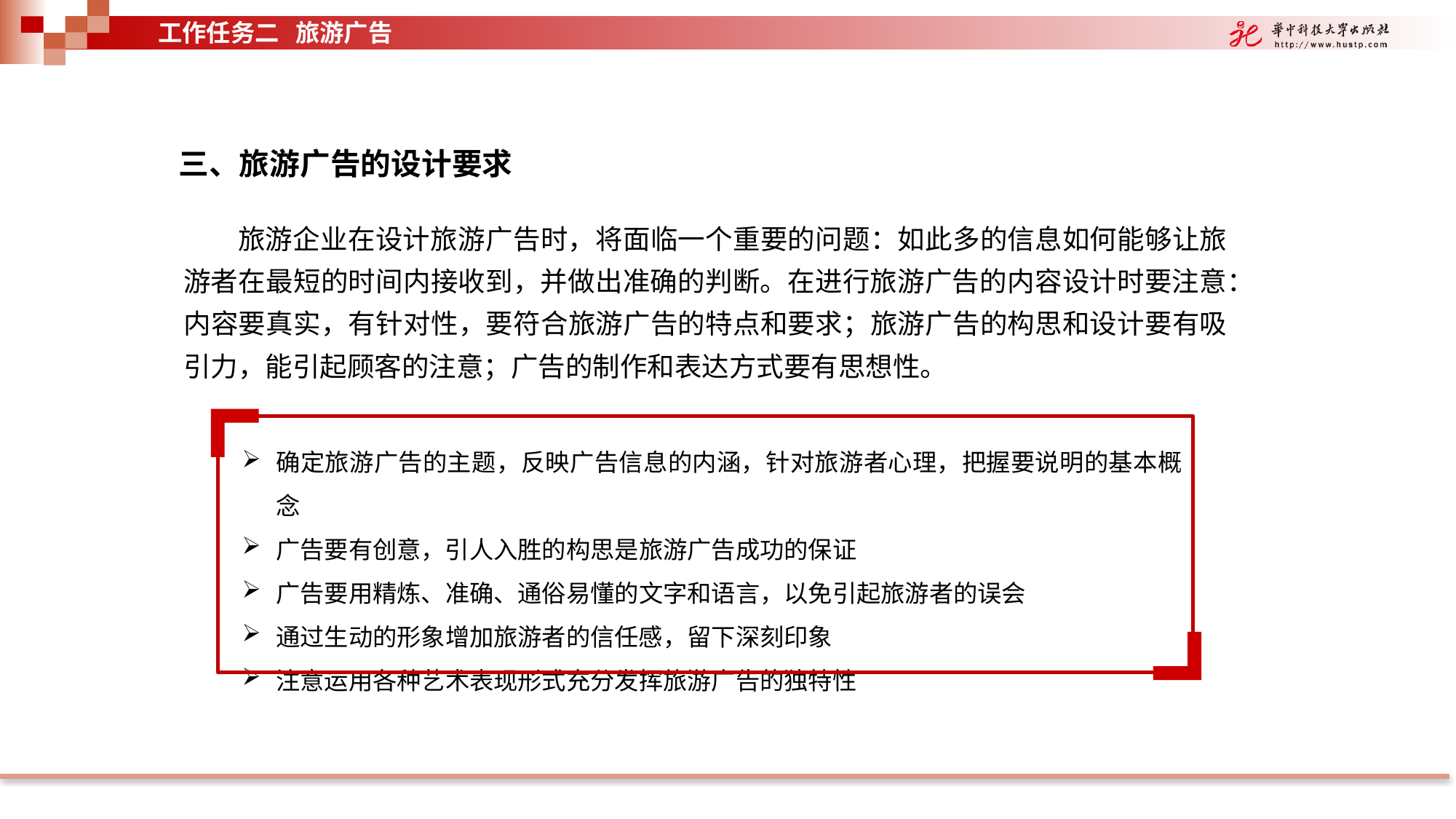

工作任务二   旅游广告
三、旅游广告的设计要求
旅游企业在设计旅游广告时，将面临一个重要的问题：如此多的信息如何能够让旅游者在最短的时间内接收到，并做出准确的判断。在进行旅游广告的内容设计时要注意：内容要真实，有针对性，要符合旅游广告的特点和要求；旅游广告的构思和设计要有吸引力，能引起顾客的注意；广告的制作和表达方式要有思想性。

确定旅游广告的主题，反映广告信息的内涵，针对旅游者心理，把握要说明的基本概念
广告要有创意，引人入胜的构思是旅游广告成功的保证
广告要用精炼、准确、通俗易懂的文字和语言，以免引起旅游者的误会
通过生动的形象增加旅游者的信任感，留下深刻印象
注意运用各种艺术表现形式充分发挥旅游广告的独特性